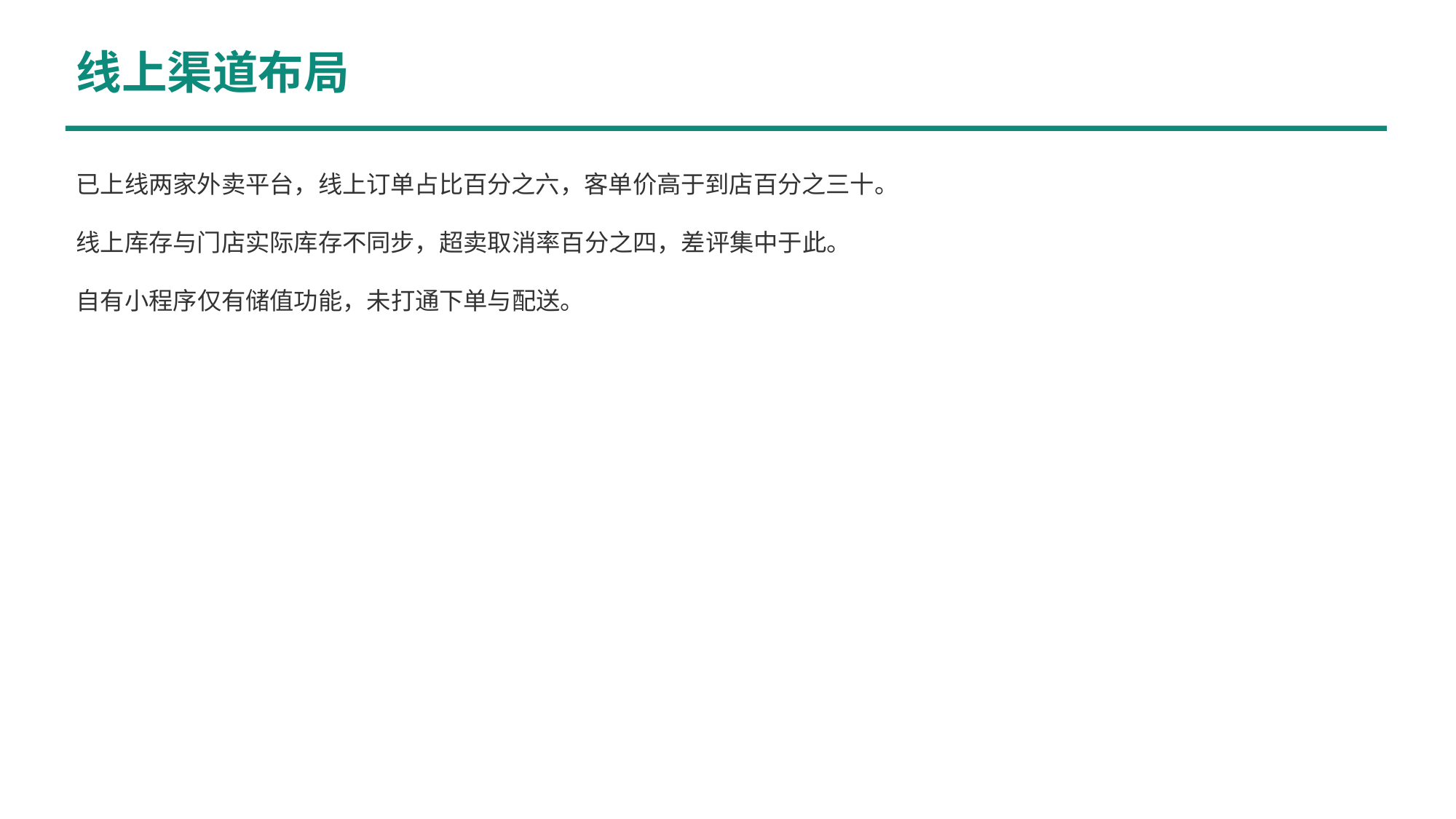

线上渠道布局

已上线两家外卖平台，线上订单占比百分之六，客单价高于到店百分之三十。

线上库存与门店实际库存不同步，超卖取消率百分之四，差评集中于此。

自有小程序仅有储值功能，未打通下单与配送。